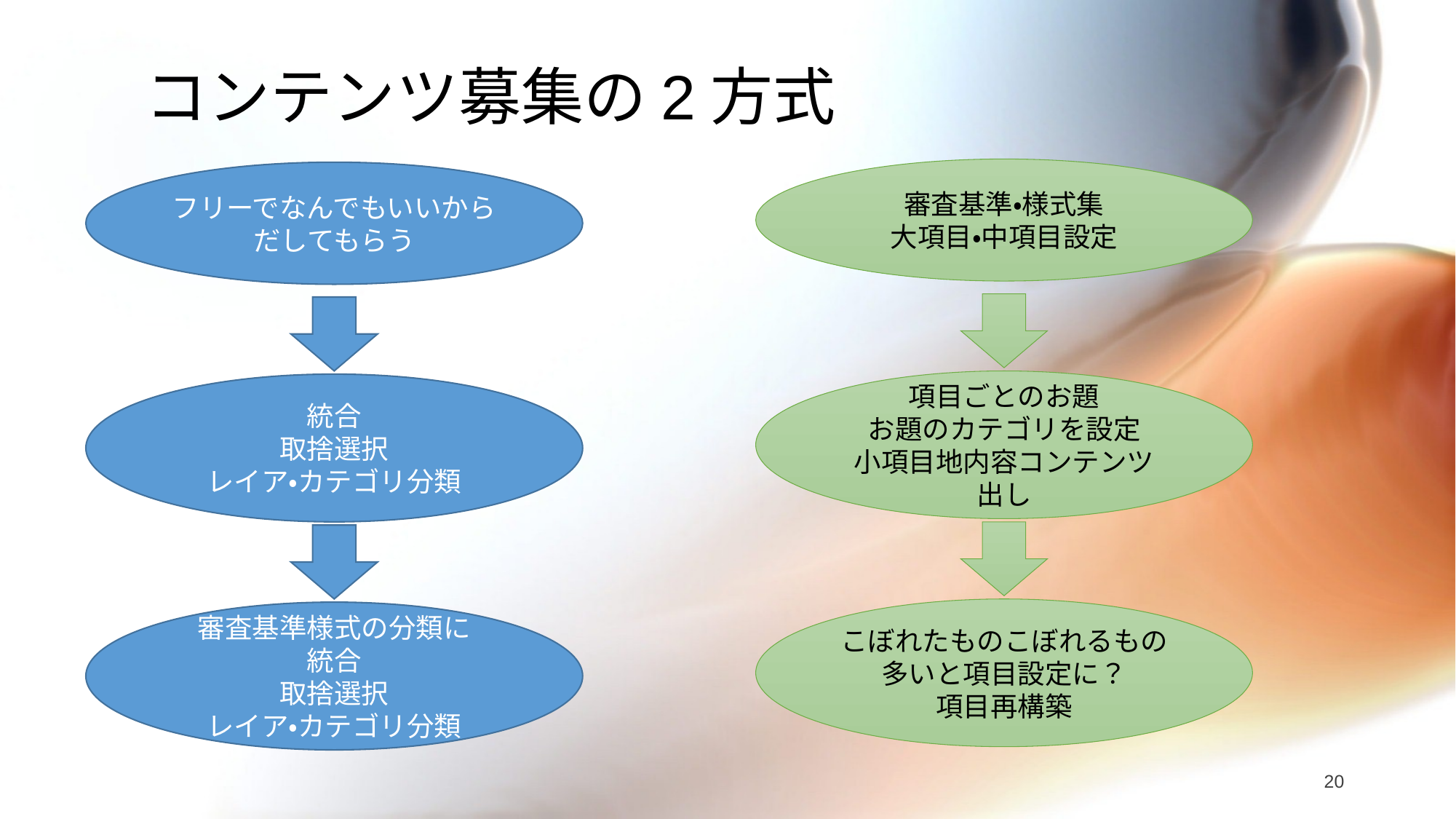

# コンテンツ募集の2方式
審査基準・様式集
大項目・中項目設定
フリーでなんでもいいから
だしてもらう

項目ごとのお題
お題のカテゴリを設定
小項目地内容コンテンツ
出し
統合
取捨選択
レイア・カテゴリ分類

こぼれたものこぼれるもの
多いと項目設定に？
項目再構築
審査基準様式の分類に
統合
取捨選択
レイア・カテゴリ分類
20